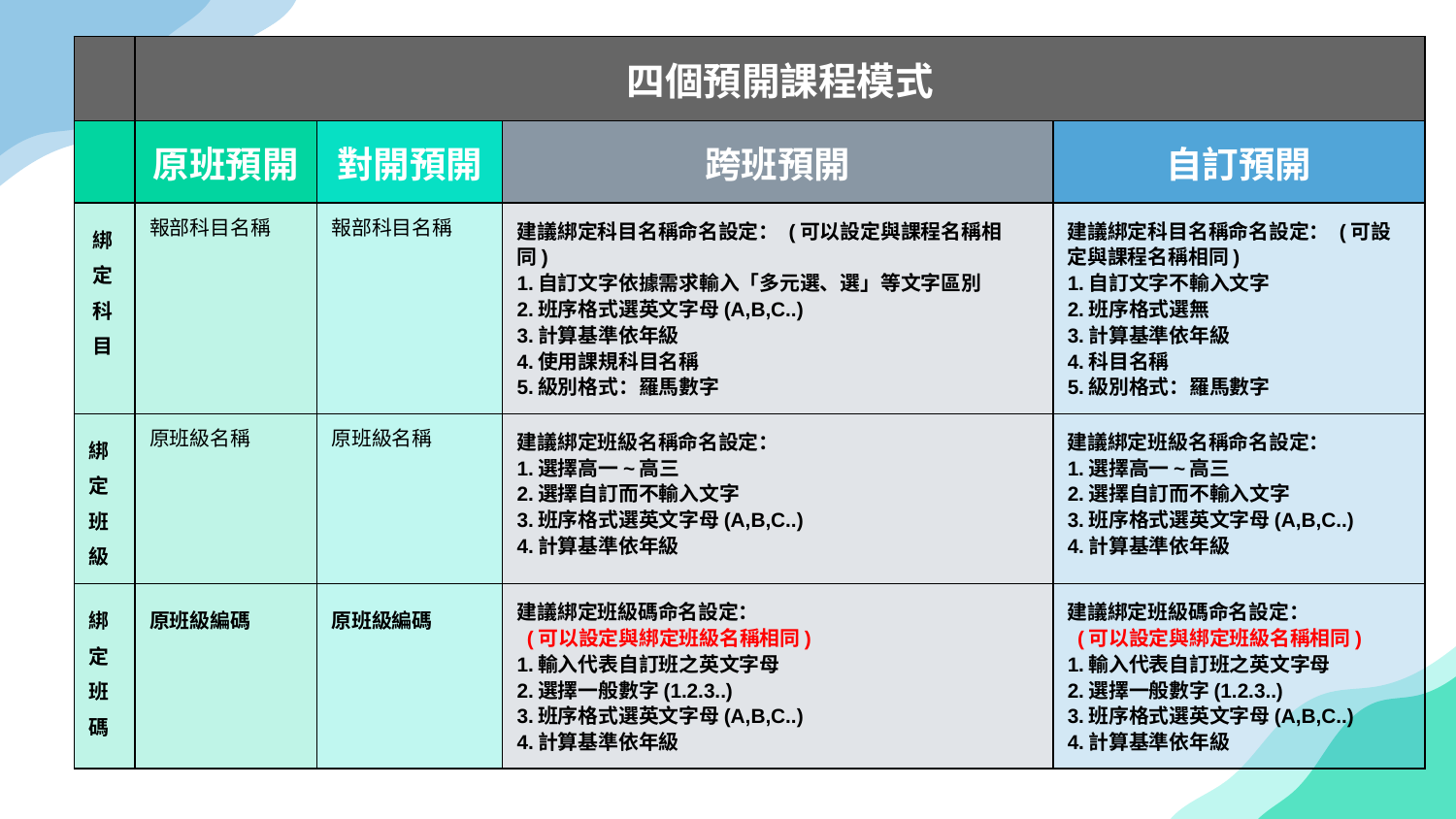

|  | 四個預開課程模式 |  |  |  |
| --- | --- | --- | --- | --- |
|  | 原班預開 | 對開預開 | 跨班預開 | 自訂預開 |
| 綁定科目 | 報部科目名稱 | 報部科目名稱 | 建議綁定科目名稱命名設定： (可以設定與課程名稱相同) 1.自訂文字依據需求輸入「多元選、選」等文字區別 2.班序格式選英文字母(A,B,C..) 3.計算基準依年級 4.使用課規科目名稱 5.級別格式：羅馬數字 | 建議綁定科目名稱命名設定： (可設定與課程名稱相同) 1.自訂文字不輸入文字 2.班序格式選無 3.計算基準依年級 4.科目名稱 5.級別格式：羅馬數字 |
| 綁定班級 | 原班級名稱 | 原班級名稱 | 建議綁定班級名稱命名設定： 1.選擇高一~高三 2.選擇自訂而不輸入文字 3.班序格式選英文字母(A,B,C..) 4.計算基準依年級 | 建議綁定班級名稱命名設定： 1.選擇高一~高三 2.選擇自訂而不輸入文字 3.班序格式選英文字母(A,B,C..) 4.計算基準依年級 |
| 綁定班碼 | 原班級編碼 | 原班級編碼 | 建議綁定班級碼命名設定： (可以設定與綁定班級名稱相同) 1.輸入代表自訂班之英文字母 2.選擇一般數字(1.2.3..) 3.班序格式選英文字母(A,B,C..) 4.計算基準依年級 | 建議綁定班級碼命名設定： (可以設定與綁定班級名稱相同) 1.輸入代表自訂班之英文字母 2.選擇一般數字(1.2.3..) 3.班序格式選英文字母(A,B,C..) 4.計算基準依年級 |
#